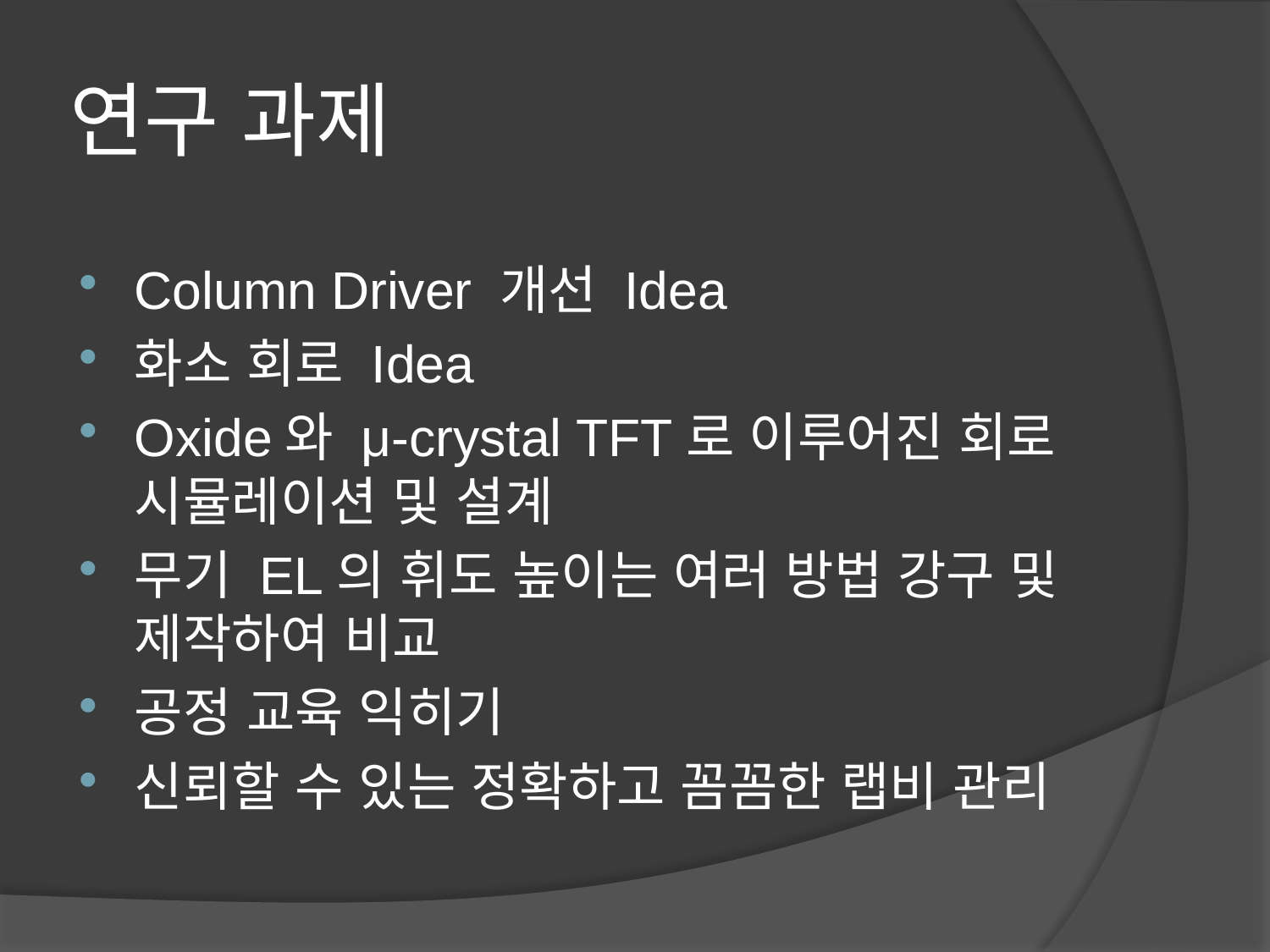

# 연구 과제
Column Driver 개선 Idea
화소 회로 Idea
Oxide와 μ-crystal TFT로 이루어진 회로 시뮬레이션 및 설계
무기 EL의 휘도 높이는 여러 방법 강구 및 제작하여 비교
공정 교육 익히기
신뢰할 수 있는 정확하고 꼼꼼한 랩비 관리